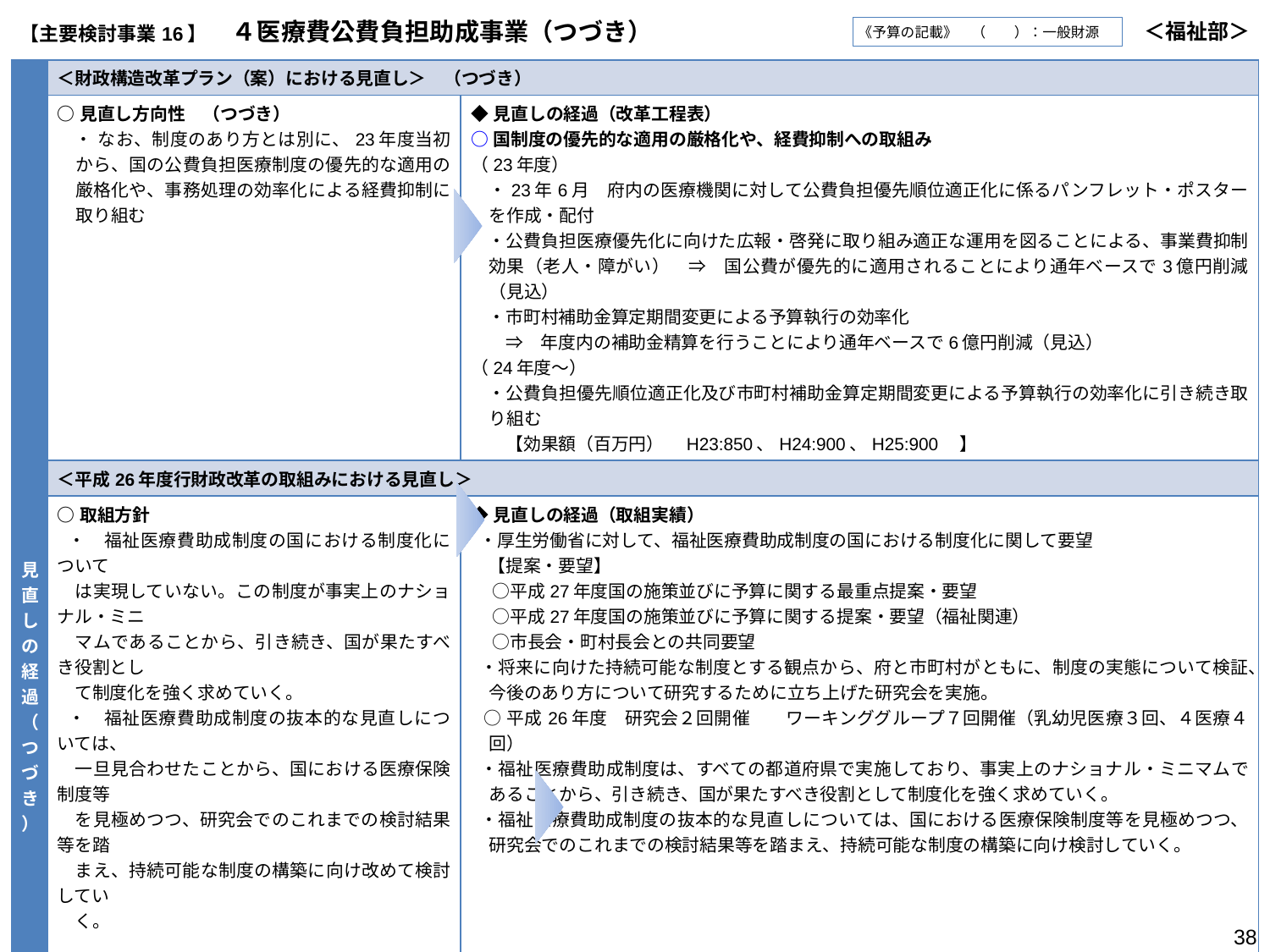

| 【主要検討事業16】　４医療費公費負担助成事業（つづき） | ＜福祉部＞ |
| --- | --- |
《予算の記載》　（　　）：一般財源
| 見直しの経過（つづき） | ＜財政構造改革プラン（案）における見直し＞　（つづき） |  |  |
| --- | --- | --- | --- |
|  | ○見直し方向性　（つづき） 　・ なお、制度のあり方とは別に、23年度当初から、国の公費負担医療制度の優先的な適用の厳格化や、事務処理の効率化による経費抑制に取り組む | ◆見直しの経過（改革工程表） ○国制度の優先的な適用の厳格化や、経費抑制への取組み （23年度） 　・23年6月　府内の医療機関に対して公費負担優先順位適正化に係るパンフレット・ポスターを作成・配付 　・公費負担医療優先化に向けた広報・啓発に取り組み適正な運用を図ることによる、事業費抑制効果（老人・障がい）　⇒　国公費が優先的に適用されることにより通年ベースで3億円削減（見込） 　・市町村補助金算定期間変更による予算執行の効率化 　　⇒　年度内の補助金精算を行うことにより通年ベースで6億円削減（見込） （24年度～） 　・公費負担優先順位適正化及び市町村補助金算定期間変更による予算執行の効率化に引き続き取り組む 　　【効果額（百万円）　H23:850、H24:900、H25:900　】 |  |
|  | ＜平成26年度行財政改革の取組みにおける見直し＞ |  |  |
|  | ○取組方針 ・　福祉医療費助成制度の国における制度化について 　は実現していない。この制度が事実上のナショナル・ミニ 　マムであることから、引き続き、国が果たすべき役割とし 　て制度化を強く求めていく。 ・　福祉医療費助成制度の抜本的な見直しについては、 　一旦見合わせたことから、国における医療保険制度等 　を見極めつつ、研究会でのこれまでの検討結果等を踏 　まえ、持続可能な制度の構築に向け改めて検討してい　 　く。 | ◆見直しの経過（取組実績） ・厚生労働省に対して、福祉医療費助成制度の国における制度化に関して要望 　【提案・要望】 　 ○平成27年度国の施策並びに予算に関する最重点提案・要望 　 ○平成27年度国の施策並びに予算に関する提案・要望（福祉関連） 　 ○市長会・町村長会との共同要望 ・将来に向けた持続可能な制度とする観点から、府と市町村がともに、制度の実態について検証、今後のあり方について研究するために立ち上げた研究会を実施。 ○平成26年度　研究会２回開催　　ワーキンググループ７回開催（乳幼児医療３回、４医療４回） ・福祉医療費助成制度は、すべての都道府県で実施しており、事実上のナショナル・ミニマムであることから、引き続き、国が果たすべき役割として制度化を強く求めていく。 ・福祉医療費助成制度の抜本的な見直しについては、国における医療保険制度等を見極めつつ、研究会でのこれまでの検討結果等を踏まえ、持続可能な制度の構築に向け検討していく。 |  |
|  | ＜行財政改革推進プラン（案）における見直し＞ |  |  |
|  | ○見直しの方向性 　 福祉医療費助成制度全体の抜本的な見直しについては、国における医療保険制度等を見極めつつ、市町村との研究会での検討を踏まえ、持続可能な制度を構築していく。 このうち、乳幼児医療費助成制度については、先行して、平成27年度から、補助制度（年齢及び所得制限による対象者の範囲）の再構築を図るとともに、子ども・子育て支援新制度の実施に合わせ、乳幼児医療を含む子育て支援サービスの水準向上に向け、「新子育て支援交付金」を創設。また、福祉医療費助成制度はすべての都道府県で実施されており、事実上ナショナル・ミニマムとなっていることから、国において制度化されるよう、引き続き強く要請。 | ◆見直しの経過（取組実績） ○厚生労働省に対して、福祉医療費助成制度の国における制度化及び国庫負担金減額措置の廃止に関して要望し、平成30年度から、未就学児までの分の減額措置については行われないこととなった。 【提案・要望】 ・平成29年度国の施策並びに予算に関する最重点提案・要望 ・平成29年度国の施策並びに予算に関する提案・要望（福祉関連） ・市長会・町村長会との共同要望 ○府と市町村が共同で設置した研究会における報告書を踏まえ、実施主体の市町村・団体の意見を伺いながら、制度の持続可能性の確保の観点から、府としての考え方をとりまとめ、平成29年2月の府議会での議決を経て、平成30年4月からの市町村に対する補助制度の再構築が決定した。 | ◆見直しの経過（取組実績） ○厚生労働省に対して、福祉医療費助成制度の国における制度化及び国庫負担金減額措置の廃止に関して要望し、平成30年度から、未就学児までの分の減額措置については行われないこととなった。 【提案・要望】 ・平成29年度国の施策並びに予算に関する最重点提案・要望 ・平成29年度国の施策並びに予算に関する提案・要望（福祉関連） ・市長会・町村長会との共同要望 ○府と市町村が共同で設置した研究会における報告書を踏まえ、実施主体の市町村・団体の意見を伺いながら、制度の持続可能性の確保の観点から、府としての考え方をとりまとめ、平成29年2月の府議会での議決を経て、平成30年4月からの市町村に対する補助制度の再構築が決定した。 |

38